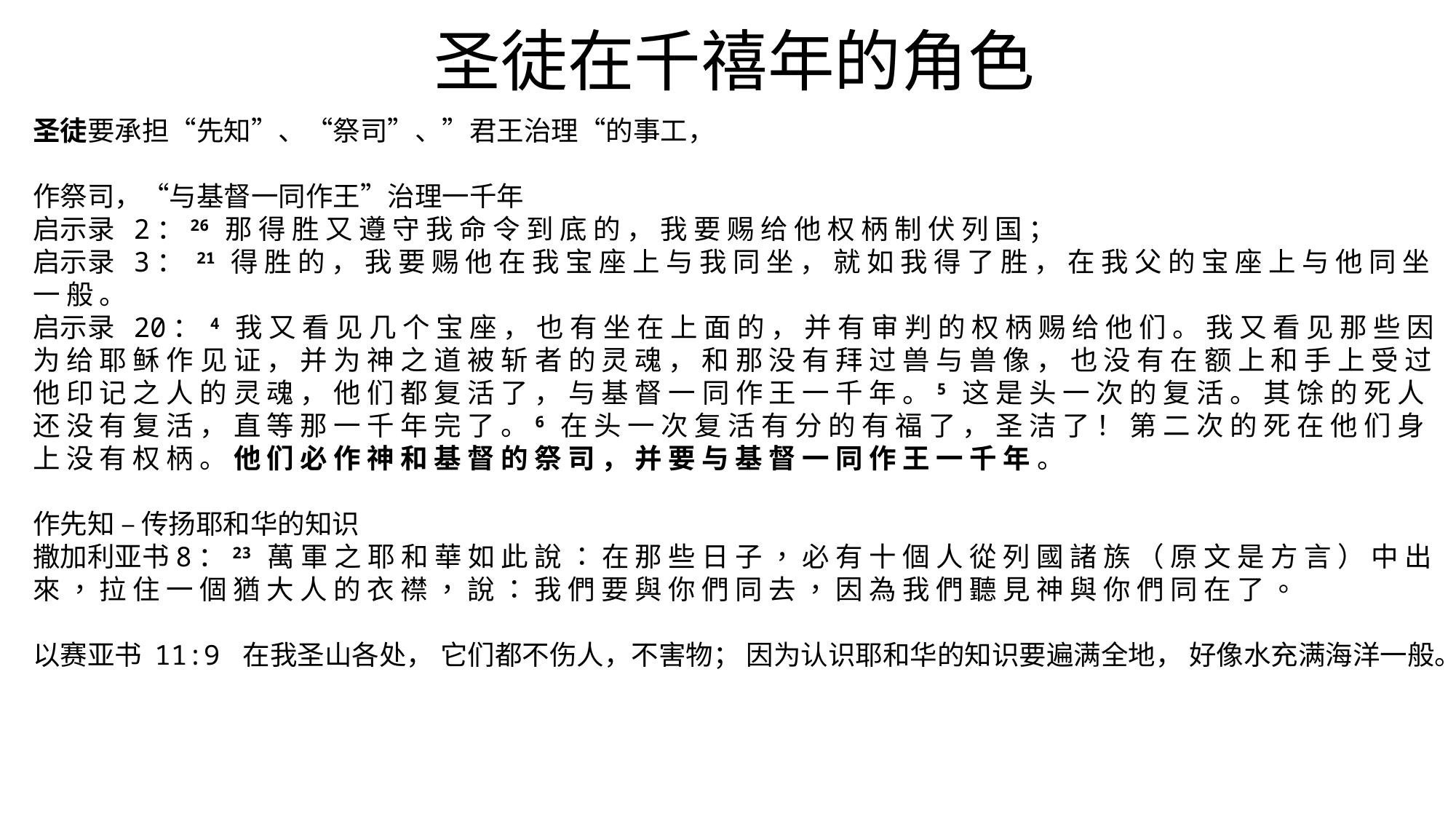

# 圣徒在千禧年的角色
圣徒要承担“先知”、“祭司”、”君王治理“的事工，

作祭司，“与基督一同作王”治理一千年
启示录  2：26 那 得 胜 又 遵 守 我 命 令 到 底 的 ， 我 要 赐 给 他 权 柄 制 伏 列 国 ；
启示录  3： 21 得 胜 的 ， 我 要 赐 他 在 我 宝 座 上 与 我 同 坐 ， 就 如 我 得 了 胜 ， 在 我 父 的 宝 座 上 与 他 同 坐 一 般 。
启示录  20： 4 我 又 看 见 几 个 宝 座 ， 也 有 坐 在 上 面 的 ， 并 有 审 判 的 权 柄 赐 给 他 们 。 我 又 看 见 那 些 因 为 给 耶 稣 作 见 证 ， 并 为 神 之 道 被 斩 者 的 灵 魂 ， 和 那 没 有 拜 过 兽 与 兽 像 ， 也 没 有 在 额 上 和 手 上 受 过 他 印 记 之 人 的 灵 魂 ， 他 们 都 复 活 了 ， 与 基 督 一 同 作 王 一 千 年 。5 这 是 头 一 次 的 复 活 。 其 馀 的 死 人 还 没 有 复 活 ， 直 等 那 一 千 年 完 了 。6 在 头 一 次 复 活 有 分 的 有 福 了 ， 圣 洁 了 ！ 第 二 次 的 死 在 他 们 身 上 没 有 权 柄 。 他 们 必 作 神 和 基 督 的 祭 司 ， 并 要 与 基 督 一 同 作 王 一 千 年 。

作先知 – 传扬耶和华的知识
撒加利亚书8：23 萬 軍 之 耶 和 華 如 此 說 ： 在 那 些 日 子 ， 必 有 十 個 人 從 列 國 諸 族 （ 原 文 是 方 言 ） 中 出 來 ， 拉 住 一 個 猶 大 人 的 衣 襟 ， 說 ： 我 們 要 與 你 們 同 去 ， 因 為 我 們 聽 見 神 與 你 們 同 在 了 。

以赛亚书 11:9 在我圣山各处， 它们都不伤人，不害物； 因为认识耶和华的知识要遍满全地， 好像水充满海洋一般。